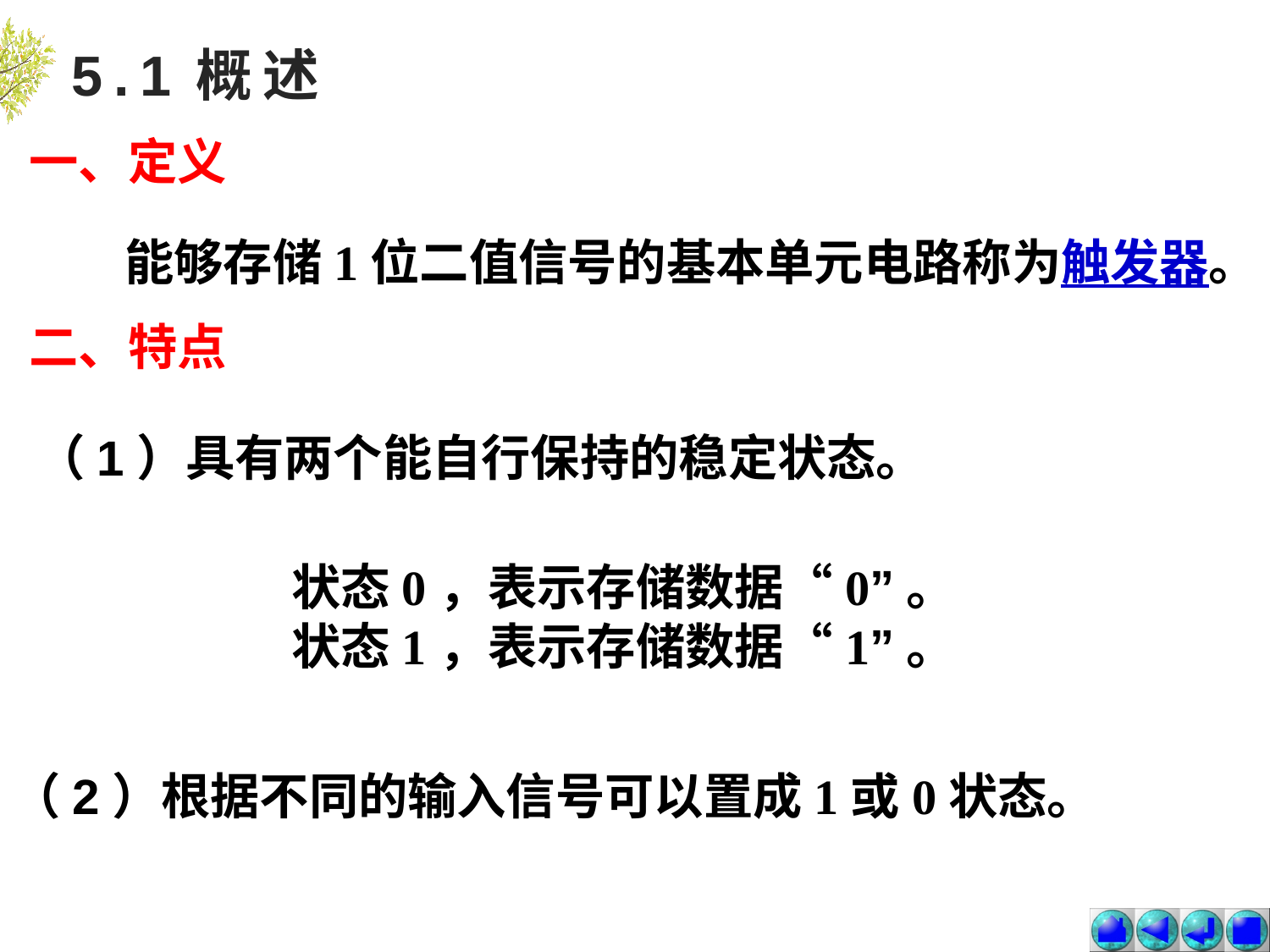

5.1概述
一、定义
能够存储1位二值信号的基本单元电路称为触发器。
二、特点
（1）具有两个能自行保持的稳定状态。
状态0，表示存储数据“0”。
状态1，表示存储数据“1”。
（2）根据不同的输入信号可以置成1或0状态。